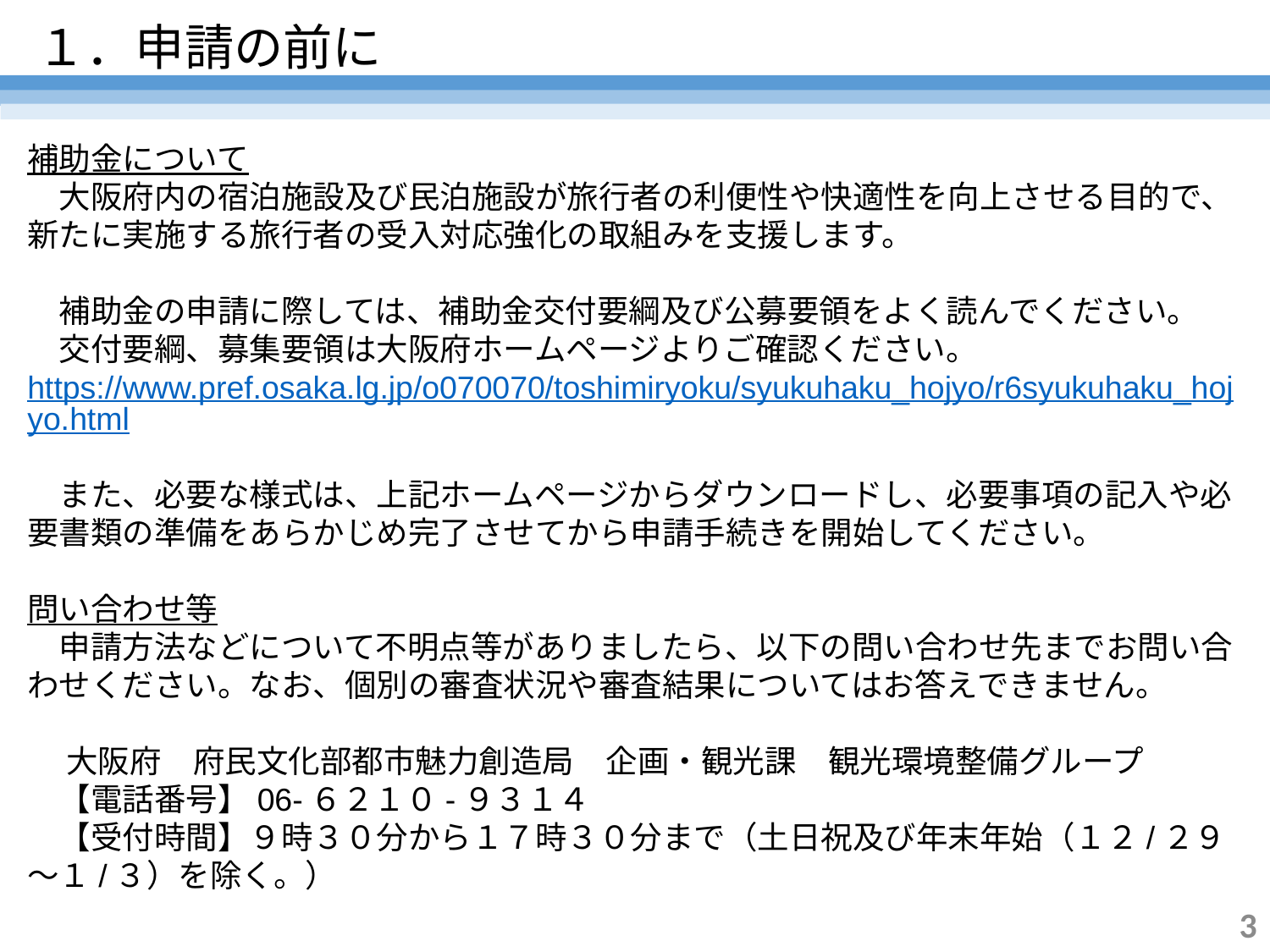

１．申請の前に

補助金について
　大阪府内の宿泊施設及び民泊施設が旅行者の利便性や快適性を向上させる目的で、新たに実施する旅行者の受入対応強化の取組みを支援します。
　補助金の申請に際しては、補助金交付要綱及び公募要領をよく読んでください。
　交付要綱、募集要領は大阪府ホームページよりご確認ください。
https://www.pref.osaka.lg.jp/o070070/toshimiryoku/syukuhaku_hojyo/r6syukuhaku_hojyo.html

　また、必要な様式は、上記ホームページからダウンロードし、必要事項の記入や必要書類の準備をあらかじめ完了させてから申請手続きを開始してください。

問い合わせ等
　申請方法などについて不明点等がありましたら、以下の問い合わせ先までお問い合わせください。なお、個別の審査状況や審査結果についてはお答えできません。

　 大阪府　府民文化部都市魅力創造局　企画・観光課　観光環境整備グループ
　【電話番号】06-６２１０-９３１４
　【受付時間】９時３０分から１７時３０分まで（土日祝及び年末年始（１２/２９～１/３）を除く。）
3